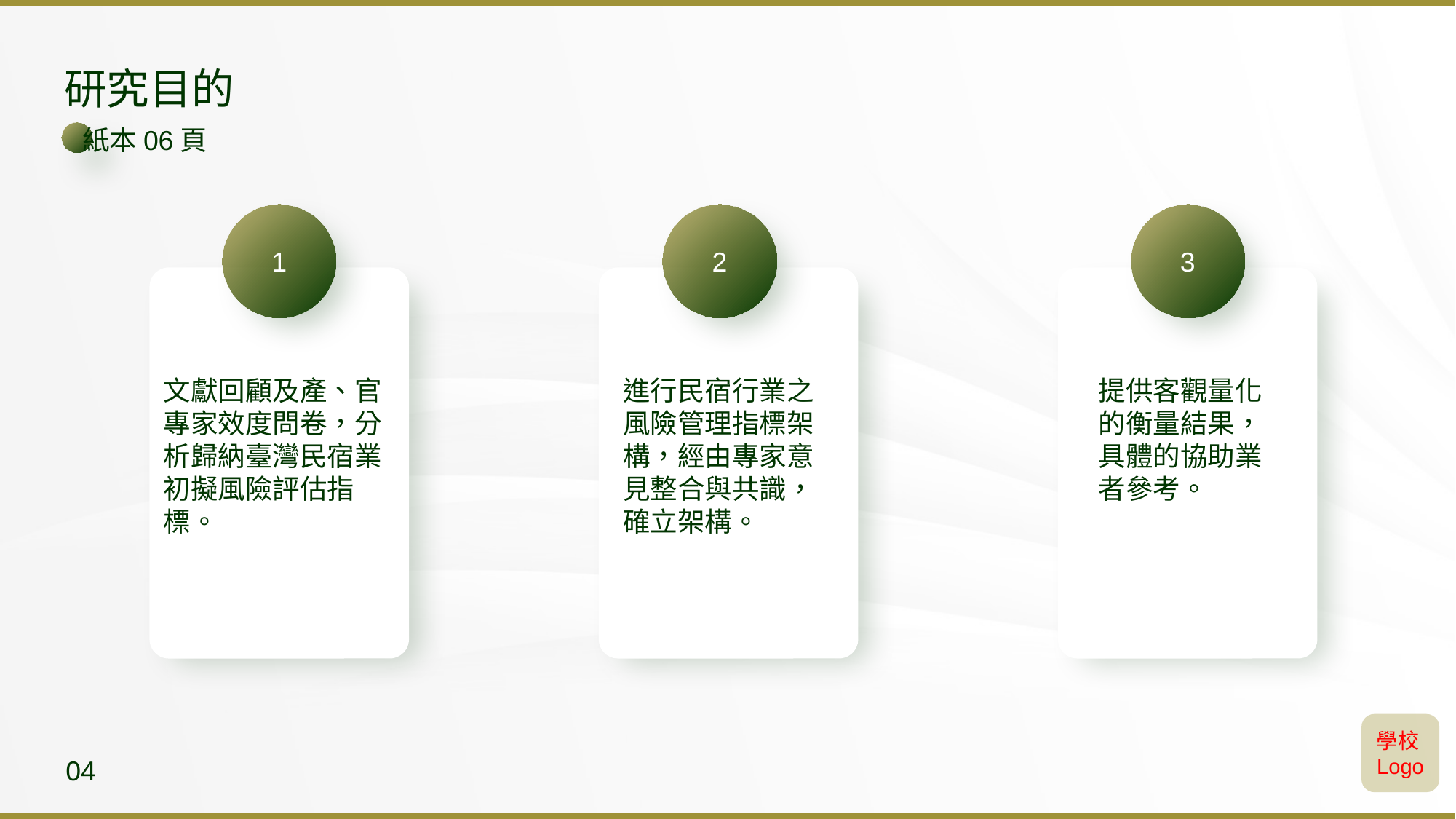

研究目的
紙本06頁

1

文獻回顧及產、官專家效度問卷，分析歸納臺灣民宿業初擬風險評估指標。
2

進行民宿行業之風險管理指標架構，經由專家意見整合與共識，確立架構。
3

提供客觀量化的衡量結果，具體的協助業者參考。
學校Logo
04